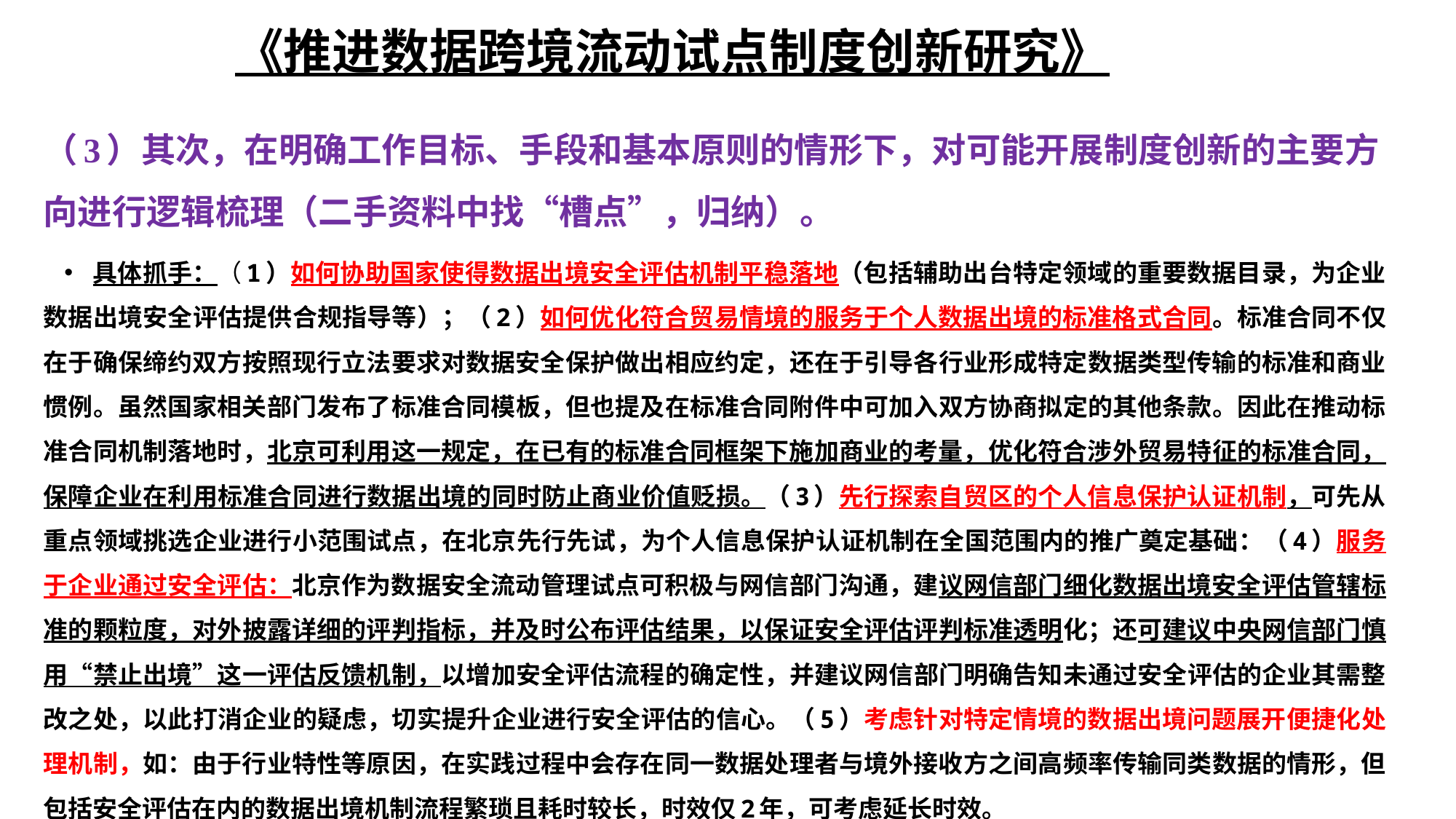

《推进数据跨境流动试点制度创新研究》
（3）其次，在明确工作目标、手段和基本原则的情形下，对可能开展制度创新的主要方向进行逻辑梳理（二手资料中找“槽点”，归纳）。
具体抓手：（1）如何协助国家使得数据出境安全评估机制平稳落地（包括辅助出台特定领域的重要数据目录，为企业数据出境安全评估提供合规指导等）；（2）如何优化符合贸易情境的服务于个人数据出境的标准格式合同。标准合同不仅在于确保缔约双方按照现行立法要求对数据安全保护做出相应约定，还在于引导各行业形成特定数据类型传输的标准和商业惯例。虽然国家相关部门发布了标准合同模板，但也提及在标准合同附件中可加入双方协商拟定的其他条款。因此在推动标准合同机制落地时，北京可利用这一规定，在已有的标准合同框架下施加商业的考量，优化符合涉外贸易特征的标准合同，保障企业在利用标准合同进行数据出境的同时防止商业价值贬损。（3）先行探索自贸区的个人信息保护认证机制，可先从重点领域挑选企业进行小范围试点，在北京先行先试，为个人信息保护认证机制在全国范围内的推广奠定基础：（4）服务于企业通过安全评估：北京作为数据安全流动管理试点可积极与网信部门沟通，建议网信部门细化数据出境安全评估管辖标准的颗粒度，对外披露详细的评判指标，并及时公布评估结果，以保证安全评估评判标准透明化；还可建议中央网信部门慎用“禁止出境”这一评估反馈机制，以增加安全评估流程的确定性，并建议网信部门明确告知未通过安全评估的企业其需整改之处，以此打消企业的疑虑，切实提升企业进行安全评估的信心。（5）考虑针对特定情境的数据出境问题展开便捷化处理机制，如：由于行业特性等原因，在实践过程中会存在同一数据处理者与境外接收方之间高频率传输同类数据的情形，但包括安全评估在内的数据出境机制流程繁琐且耗时较长，时效仅2年，可考虑延长时效。